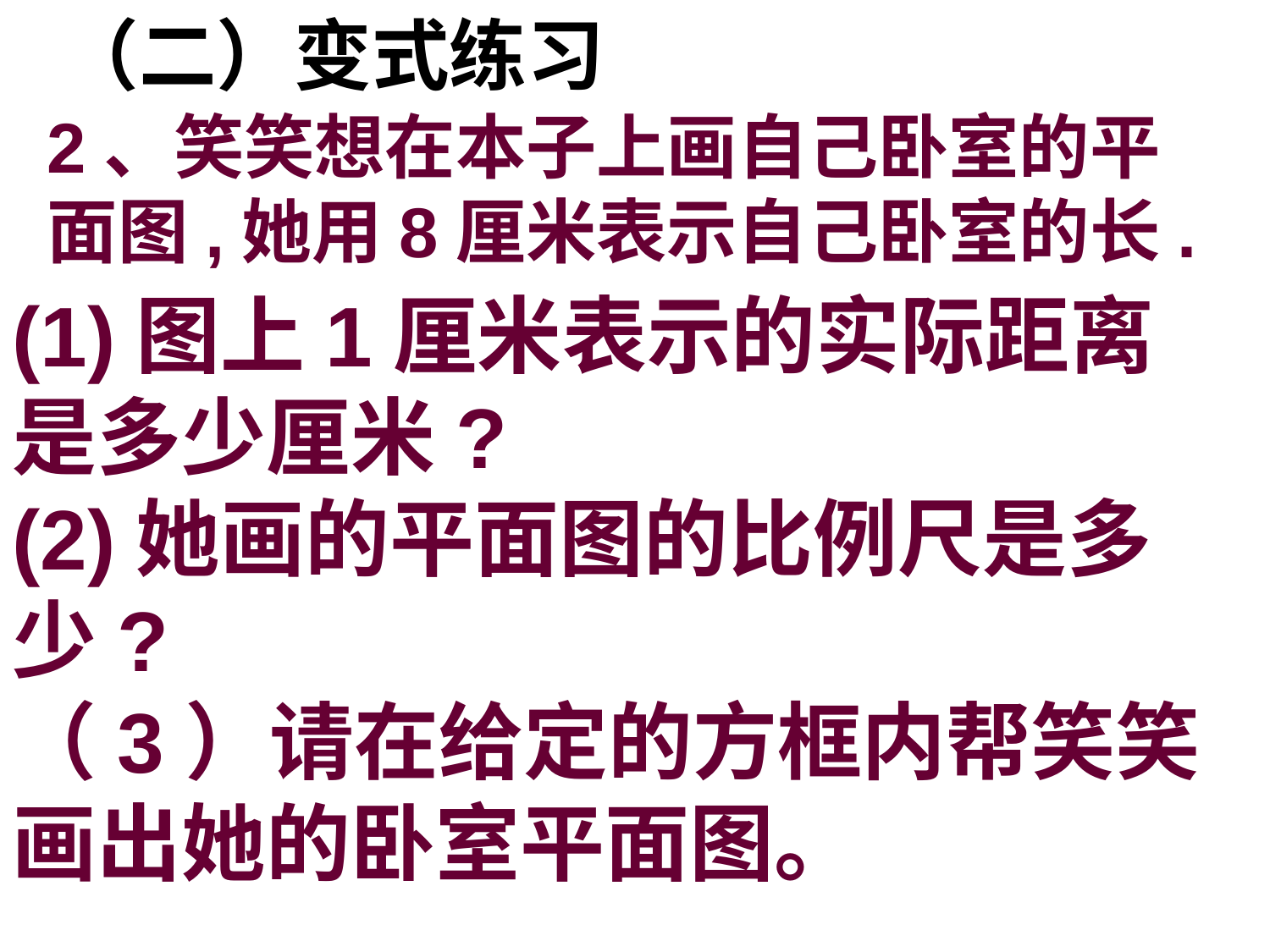

（二）变式练习

2、笑笑想在本子上画自己卧室的平面图,她用8厘米表示自己卧室的长.
(1)图上1厘米表示的实际距离是多少厘米?
(2)她画的平面图的比例尺是多少?
（3）请在给定的方框内帮笑笑画出她的卧室平面图。